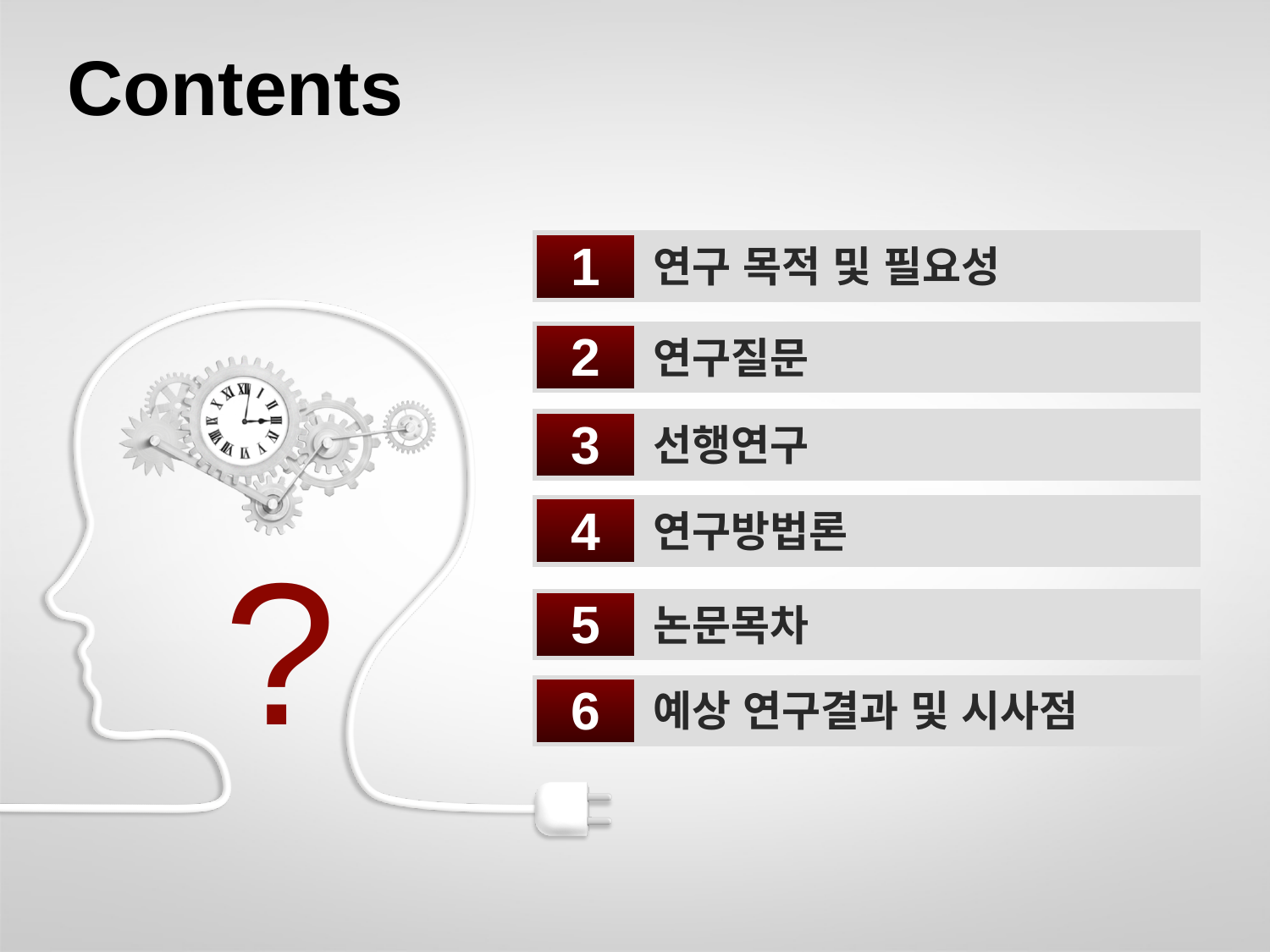

Contents
1

연구 목적 및 필요성
2

연구질문
3

선행연구
4

연구방법론
?
5

논문목차
6

예상 연구결과 및 시사점